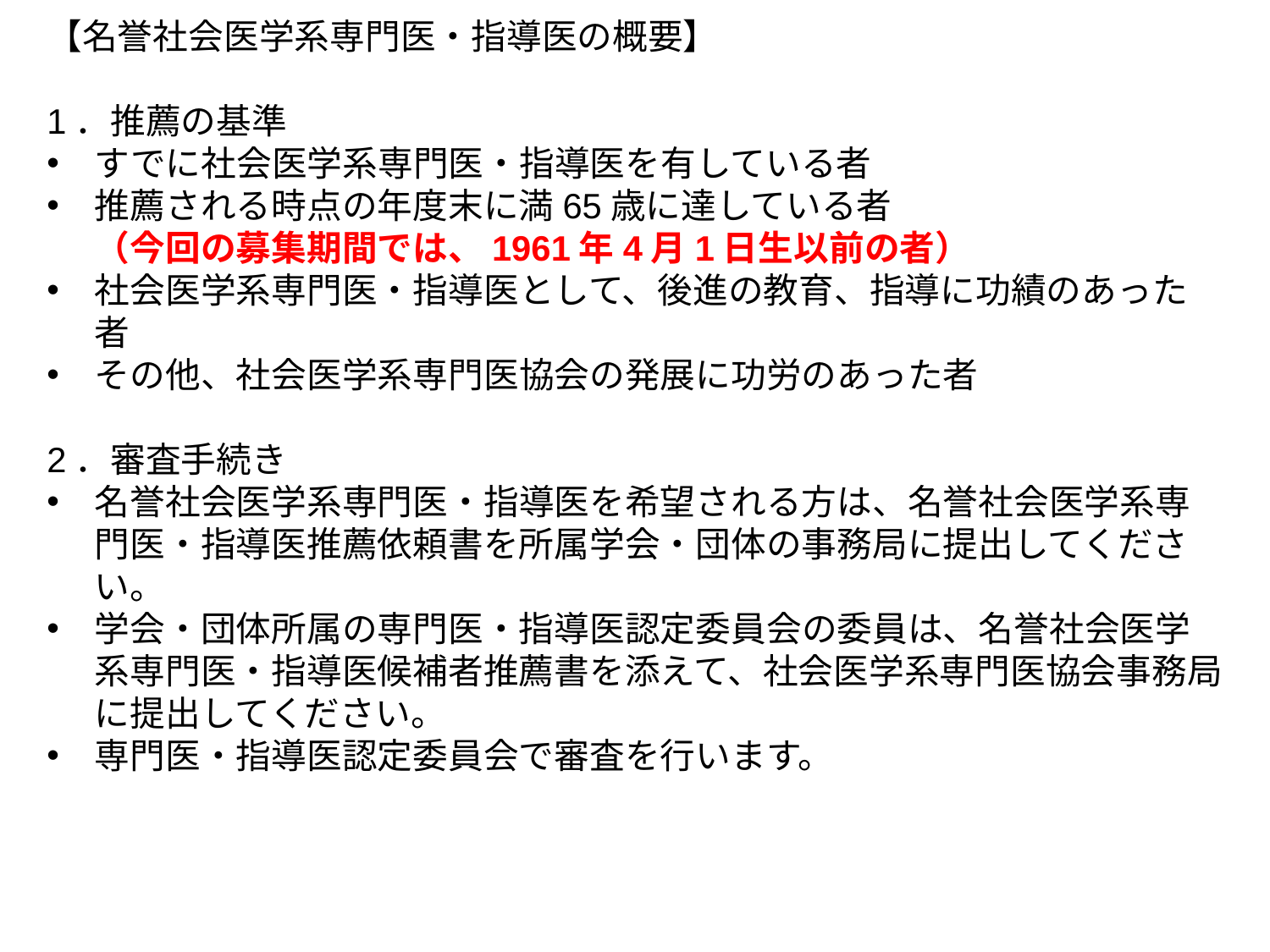

【名誉社会医学系専門医・指導医の概要】

1．推薦の基準
すでに社会医学系専門医・指導医を有している者
推薦される時点の年度末に満65歳に達している者
（今回の募集期間では、1961年4月1日生以前の者）
社会医学系専門医・指導医として、後進の教育、指導に功績のあった者
その他、社会医学系専門医協会の発展に功労のあった者

2．審査手続き
名誉社会医学系専門医・指導医を希望される方は、名誉社会医学系専門医・指導医推薦依頼書を所属学会・団体の事務局に提出してください。
学会・団体所属の専門医・指導医認定委員会の委員は、名誉社会医学系専門医・指導医候補者推薦書を添えて、社会医学系専門医協会事務局に提出してください。
専門医・指導医認定委員会で審査を行います。